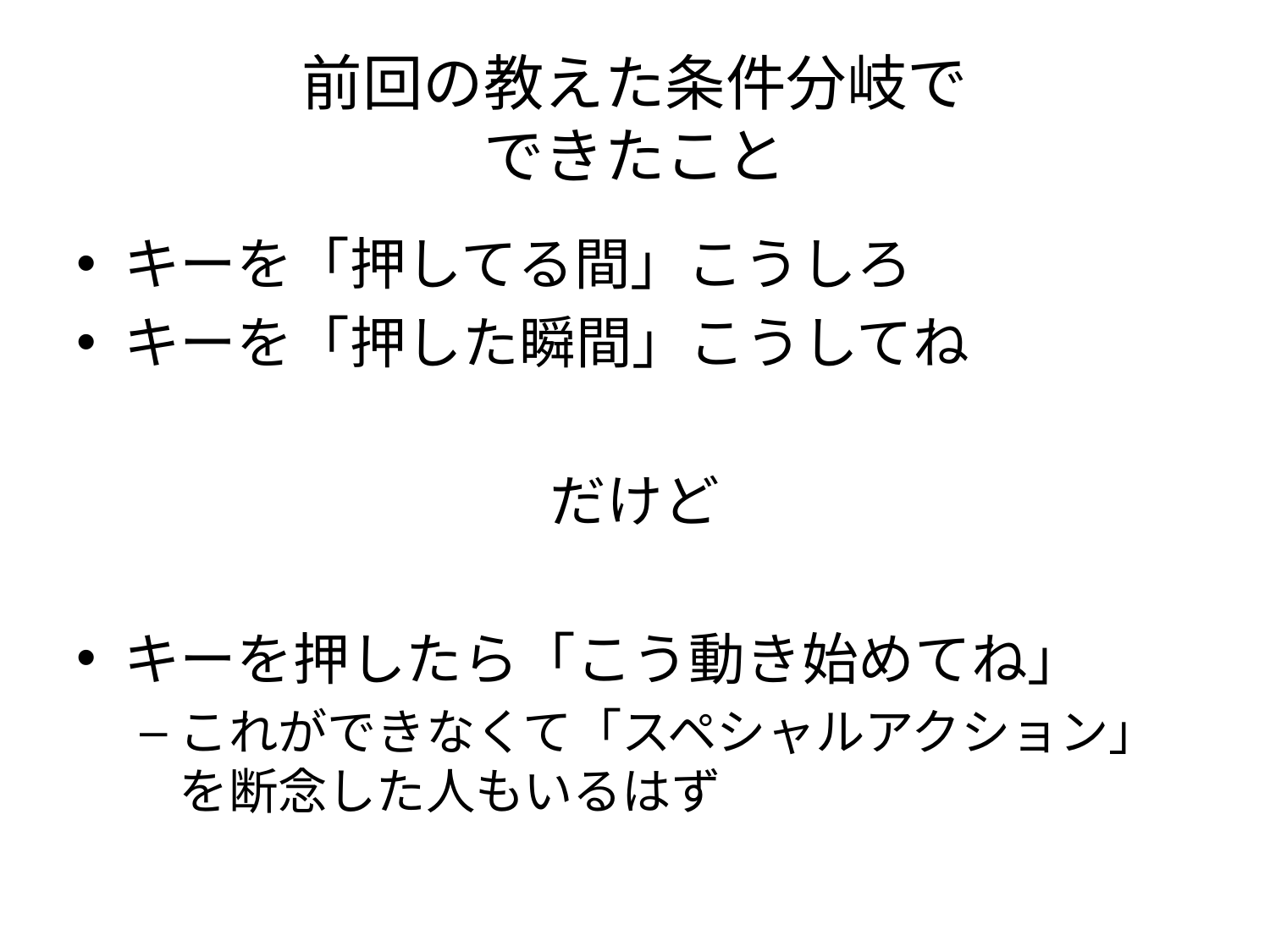

# 前回の教えた条件分岐で できたこと
キーを「押してる間」こうしろ
キーを「押した瞬間」こうしてね

だけど

キーを押したら「こう動き始めてね」
これができなくて「スペシャルアクション」を断念した人もいるはず